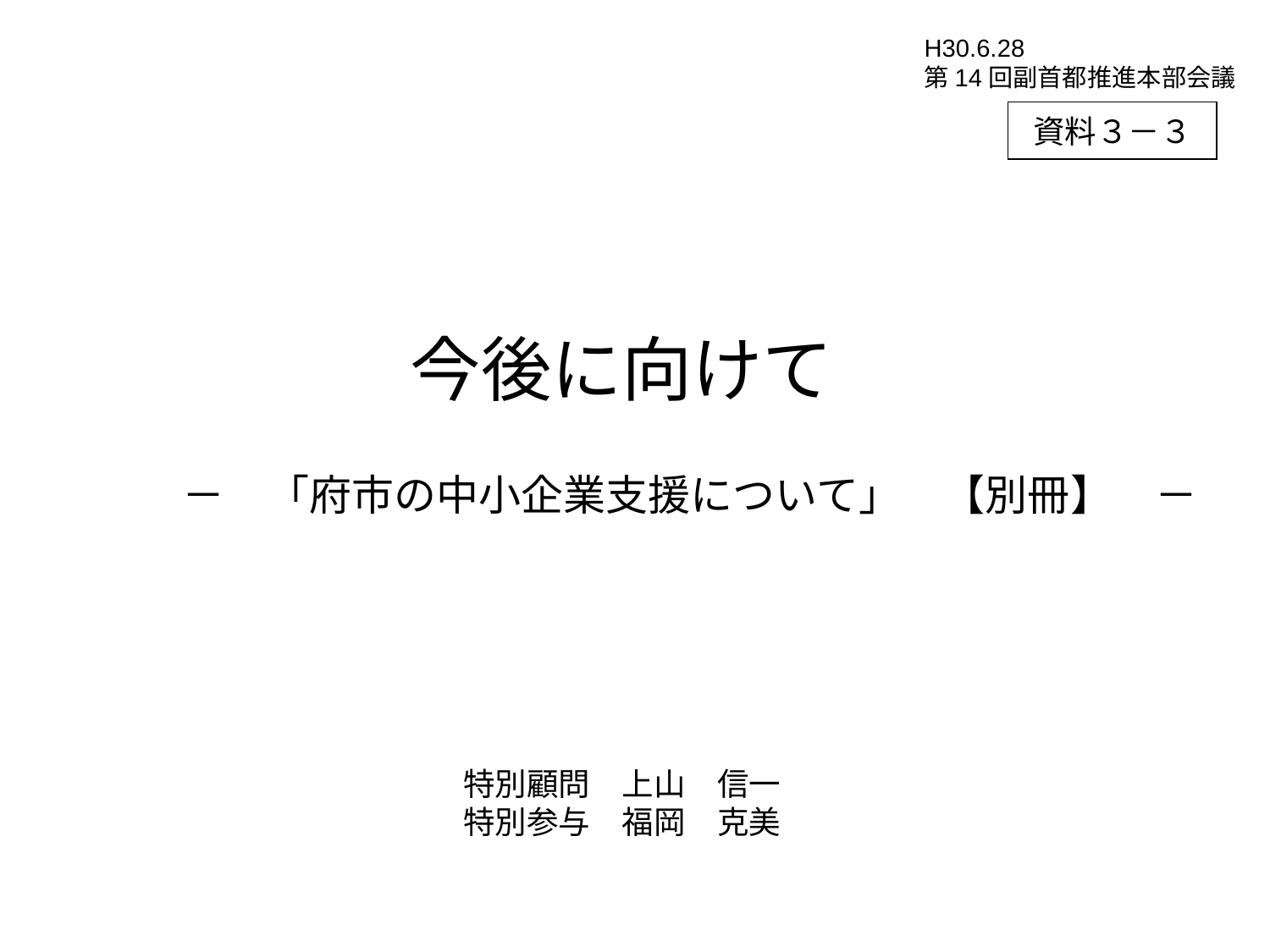

H30.6.28
第14回副首都推進本部会議
資料３－３
今後に向けて
　－　「府市の中小企業支援について」　【別冊】　－
特別顧問　上山　信一
特別参与　福岡　克美